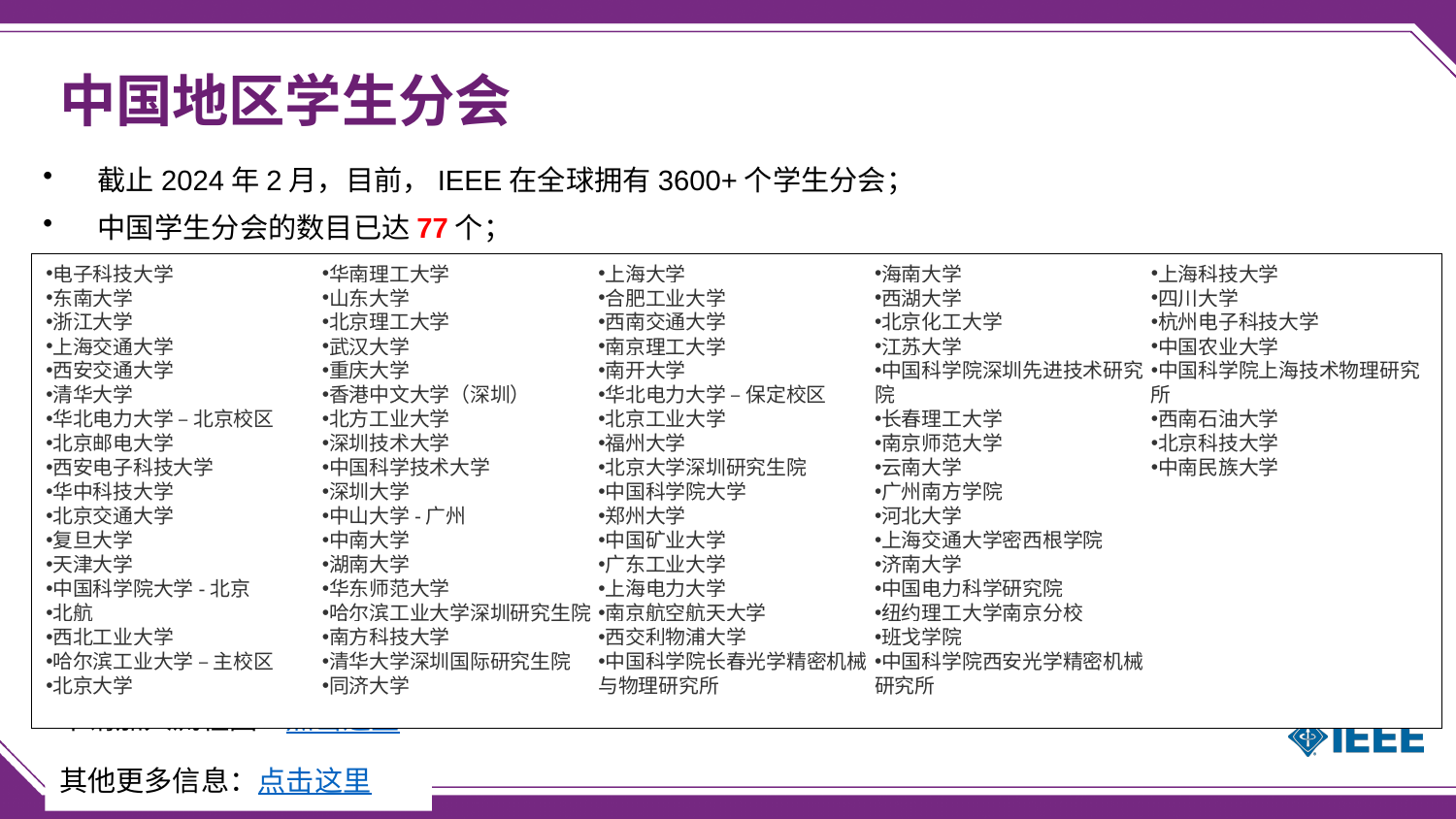

中国地区学生分会
截止2024年2月，目前，IEEE在全球拥有3600+个学生分会；
中国学生分会的数目已达77个；
电子科技大学
东南大学
浙江大学
上海交通大学
西安交通大学
清华大学
华北电力大学 – 北京校区
北京邮电大学
西安电子科技大学
华中科技大学
北京交通大学
复旦大学
天津大学
中国科学院大学-北京
北航
西北工业大学
哈尔滨工业大学 – 主校区
北京大学
华南理工大学
山东大学
北京理工大学
武汉大学
重庆大学
香港中文大学（深圳）
北方工业大学
深圳技术大学
中国科学技术大学
深圳大学
中山大学-广州
中南大学
湖南大学
华东师范大学
哈尔滨工业大学深圳研究生院
南方科技大学
清华大学深圳国际研究生院
同济大学
上海大学
合肥工业大学
西南交通大学
南京理工大学
南开大学
华北电力大学 – 保定校区
北京工业大学
福州大学
北京大学深圳研究生院
中国科学院大学
郑州大学
中国矿业大学
广东工业大学
上海电力大学
南京航空航天大学
西交利物浦大学
中国科学院长春光学精密机械与物理研究所
海南大学
西湖大学
北京化工大学
江苏大学
中国科学院深圳先进技术研究院
长春理工大学
南京师范大学
云南大学
广州南方学院
河北大学
上海交通大学密西根学院
济南大学
中国电力科学研究院
纽约理工大学南京分校
班戈学院
中国科学院西安光学精密机械研究所
上海科技大学
四川大学
杭州电子科技大学
中国农业大学
中国科学院上海技术物理研究所
西南石油大学
北京科技大学
中南民族大学

申请加入流程图：点击这里
其他更多信息：点击这里
92